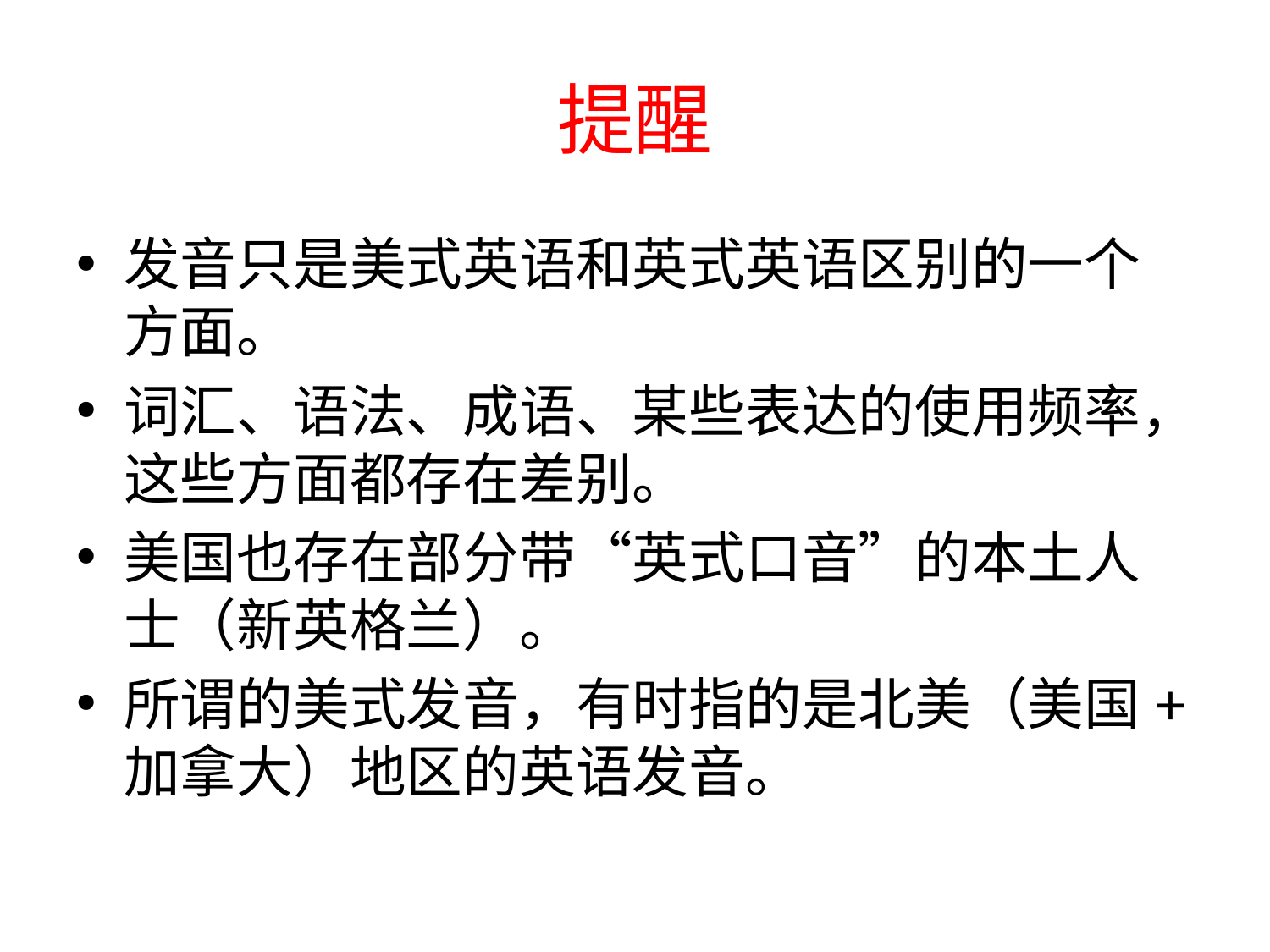

# 提醒
发音只是美式英语和英式英语区别的一个方面。
词汇、语法、成语、某些表达的使用频率，这些方面都存在差别。
美国也存在部分带“英式口音”的本土人士（新英格兰）。
所谓的美式发音，有时指的是北美（美国+ 加拿大）地区的英语发音。